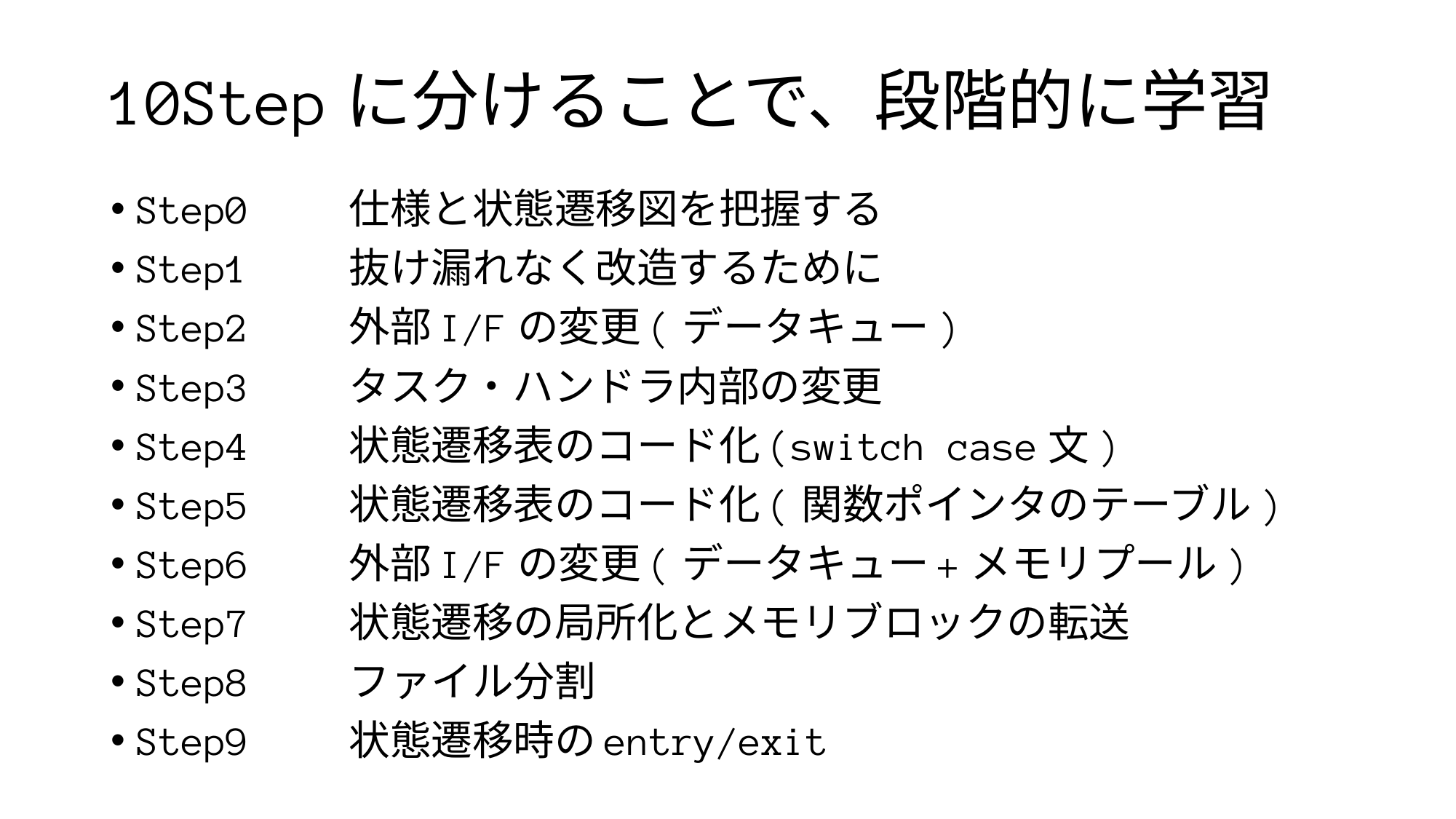

# 10Stepに分けることで、段階的に学習
Step0	仕様と状態遷移図を把握する
Step1	抜け漏れなく改造するために
Step2	外部I/Fの変更(データキュー)
Step3	タスク・ハンドラ内部の変更
Step4	状態遷移表のコード化(switch case文)
Step5	状態遷移表のコード化(関数ポインタのテーブル)
Step6	外部I/Fの変更(データキュー+メモリプール)
Step7	状態遷移の局所化とメモリブロックの転送
Step8	ファイル分割
Step9	状態遷移時のentry/exit